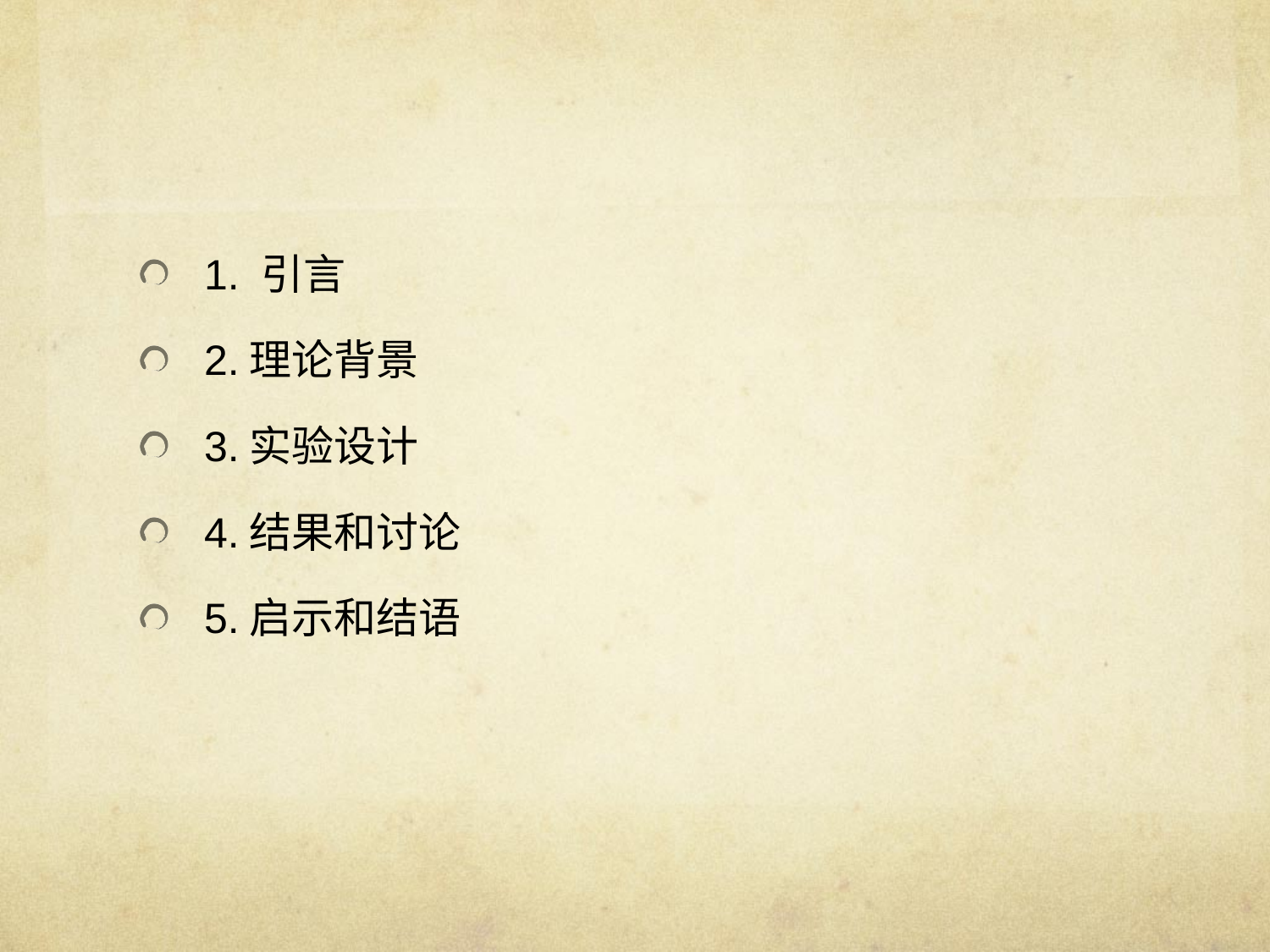

#
1. 引言
2.理论背景
3.实验设计
4.结果和讨论
5.启示和结语